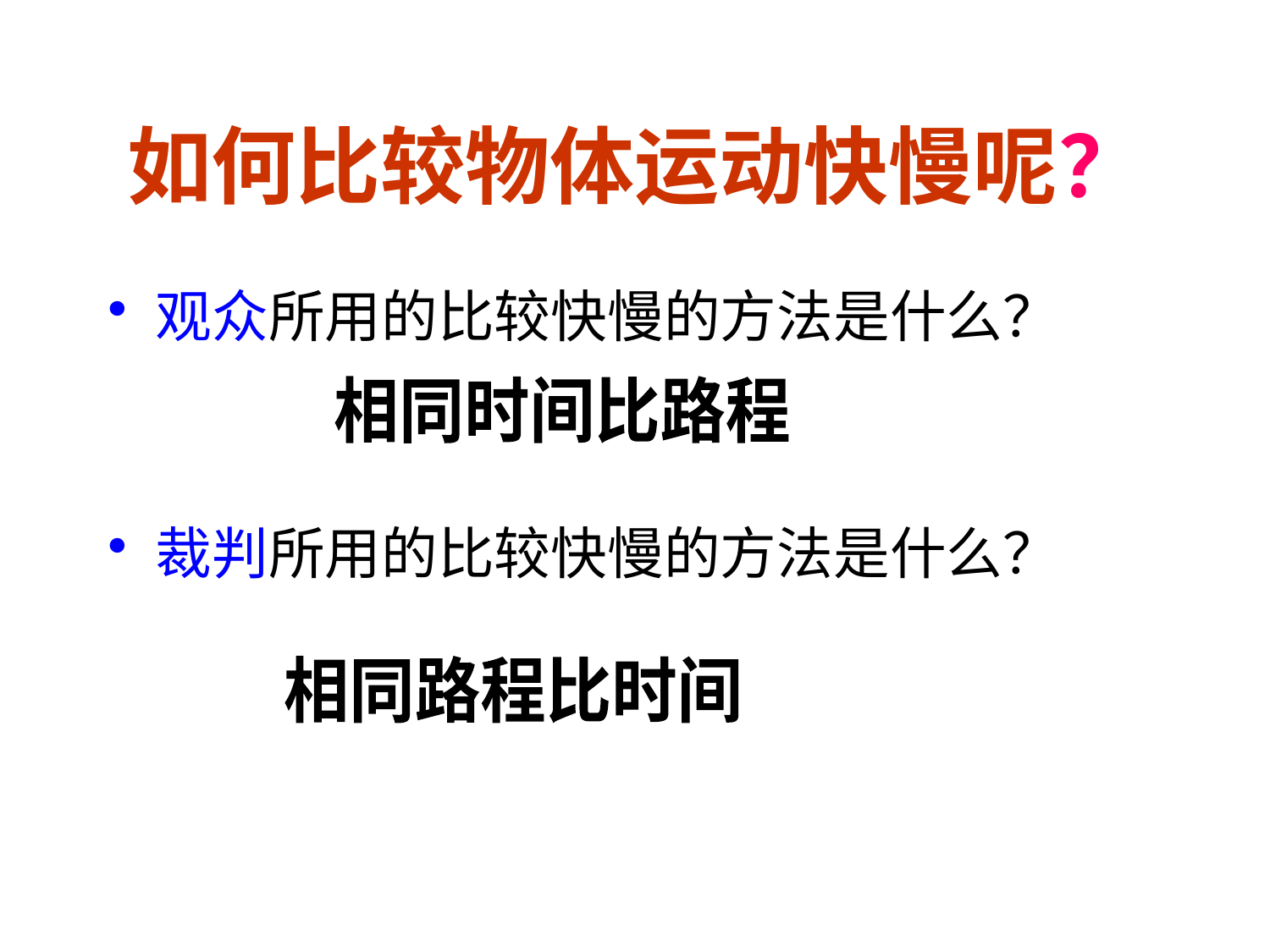

如何比较物体运动快慢呢？
观众所用的比较快慢的方法是什么？

裁判所用的比较快慢的方法是什么？
相同时间比路程
相同路程比时间